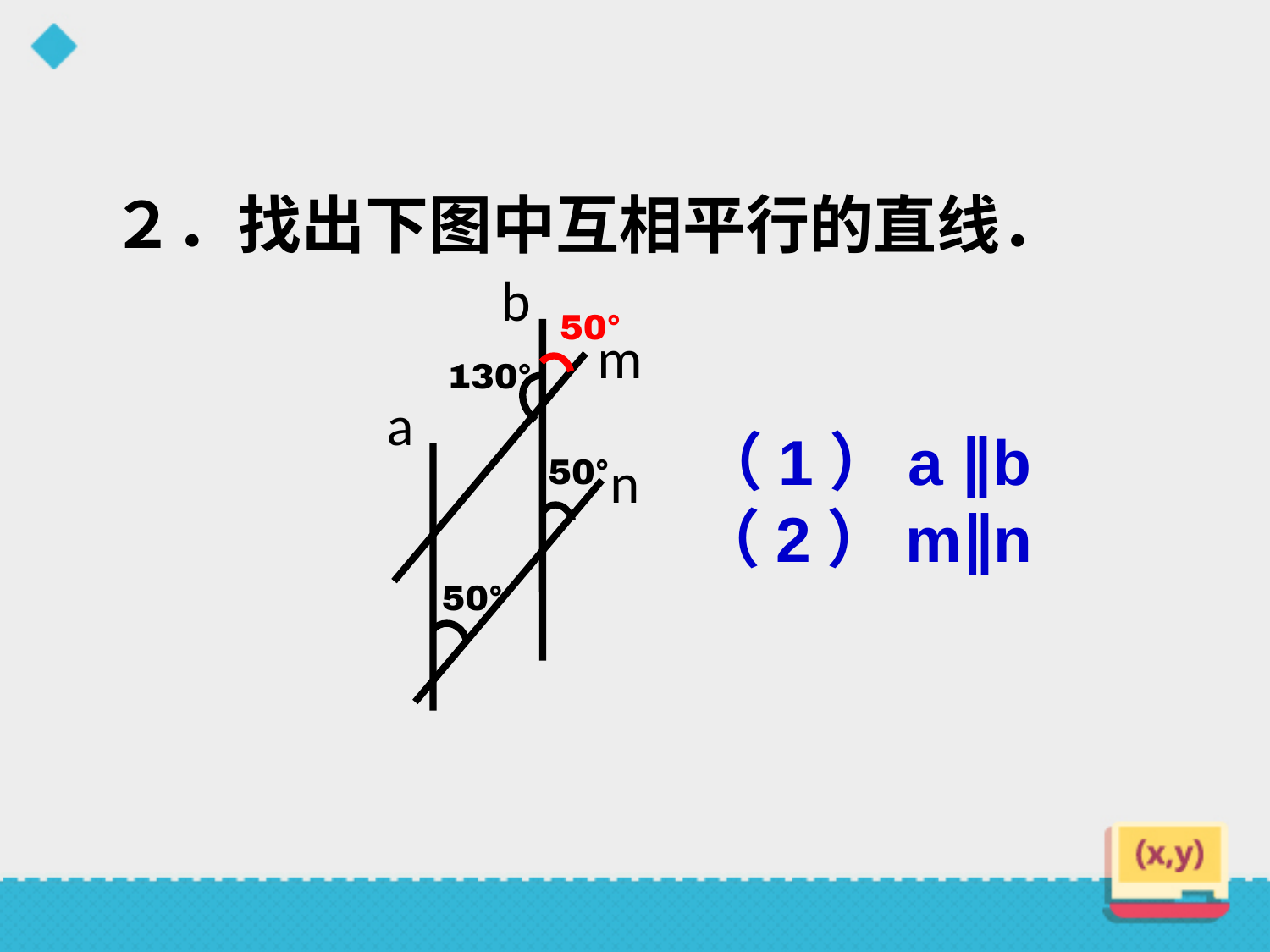

２．找出下图中互相平行的直线．
b
50°

m

130°

a
n
50°

50°

（1）a ∥b
（2）m∥n